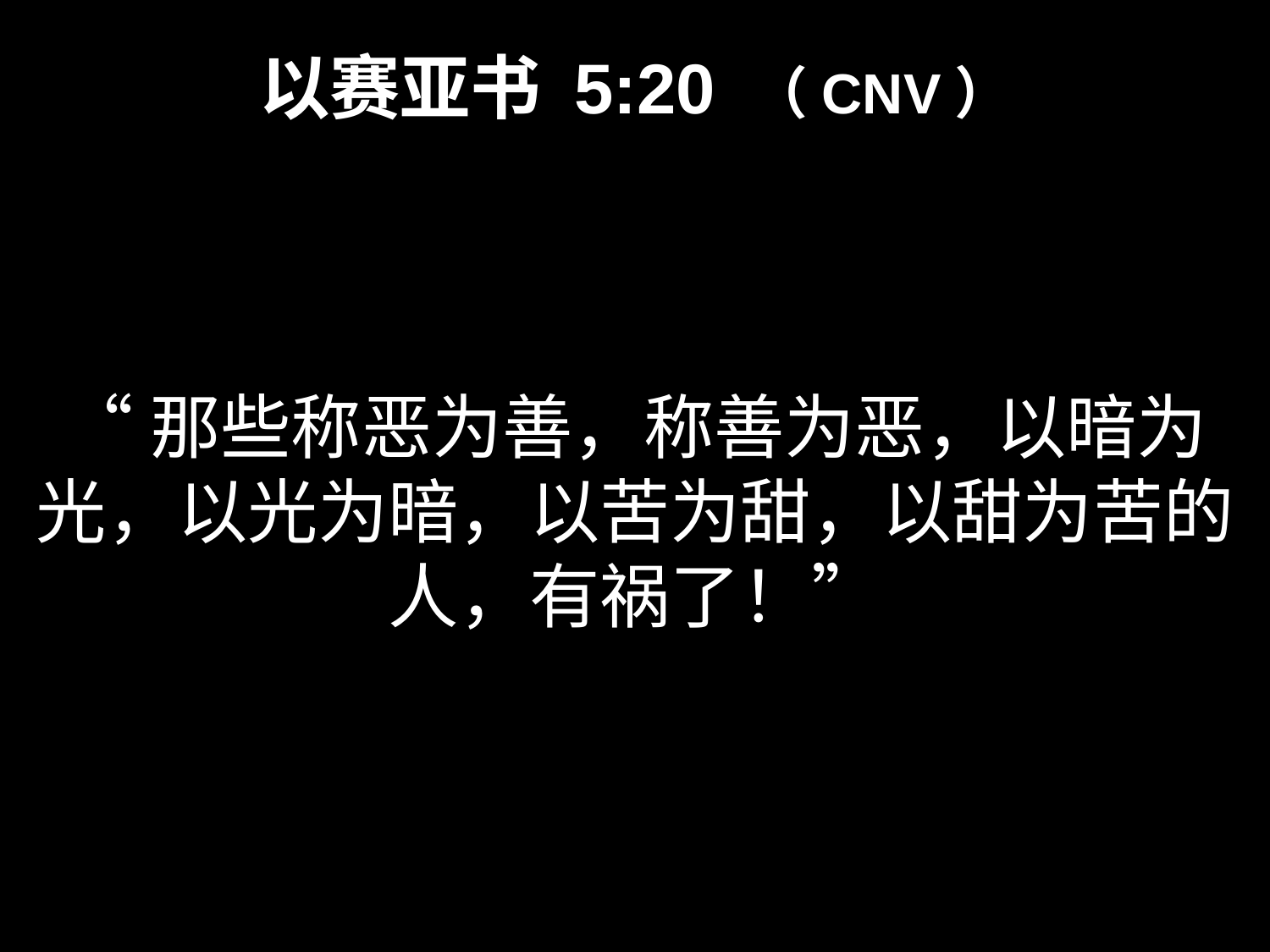

# 以赛亚书 5:20 （CNV）
“那些称恶为善，称善为恶，以暗为光，以光为暗，以苦为甜，以甜为苦的人，有祸了！”